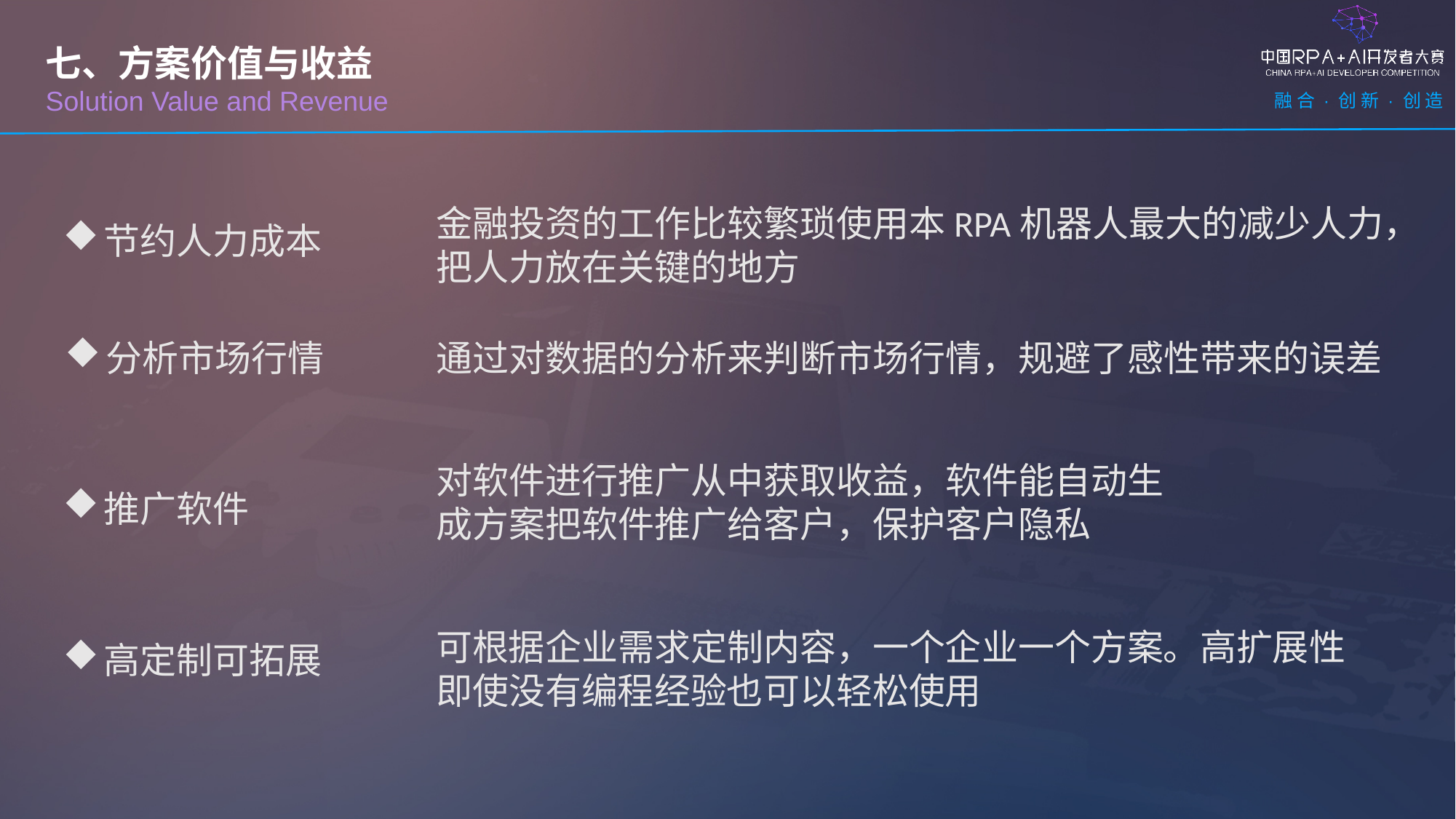

七、方案价值与收益
Solution Value and Revenue
金融投资的工作比较繁琐使用本RPA机器人最大的减少人力，把人力放在关键的地方
节约人力成本
分析市场行情
通过对数据的分析来判断市场行情，规避了感性带来的误差
对软件进行推广从中获取收益，软件能自动生成方案把软件推广给客户，保护客户隐私
推广软件
可根据企业需求定制内容，一个企业一个方案。高扩展性即使没有编程经验也可以轻松使用
高定制可拓展